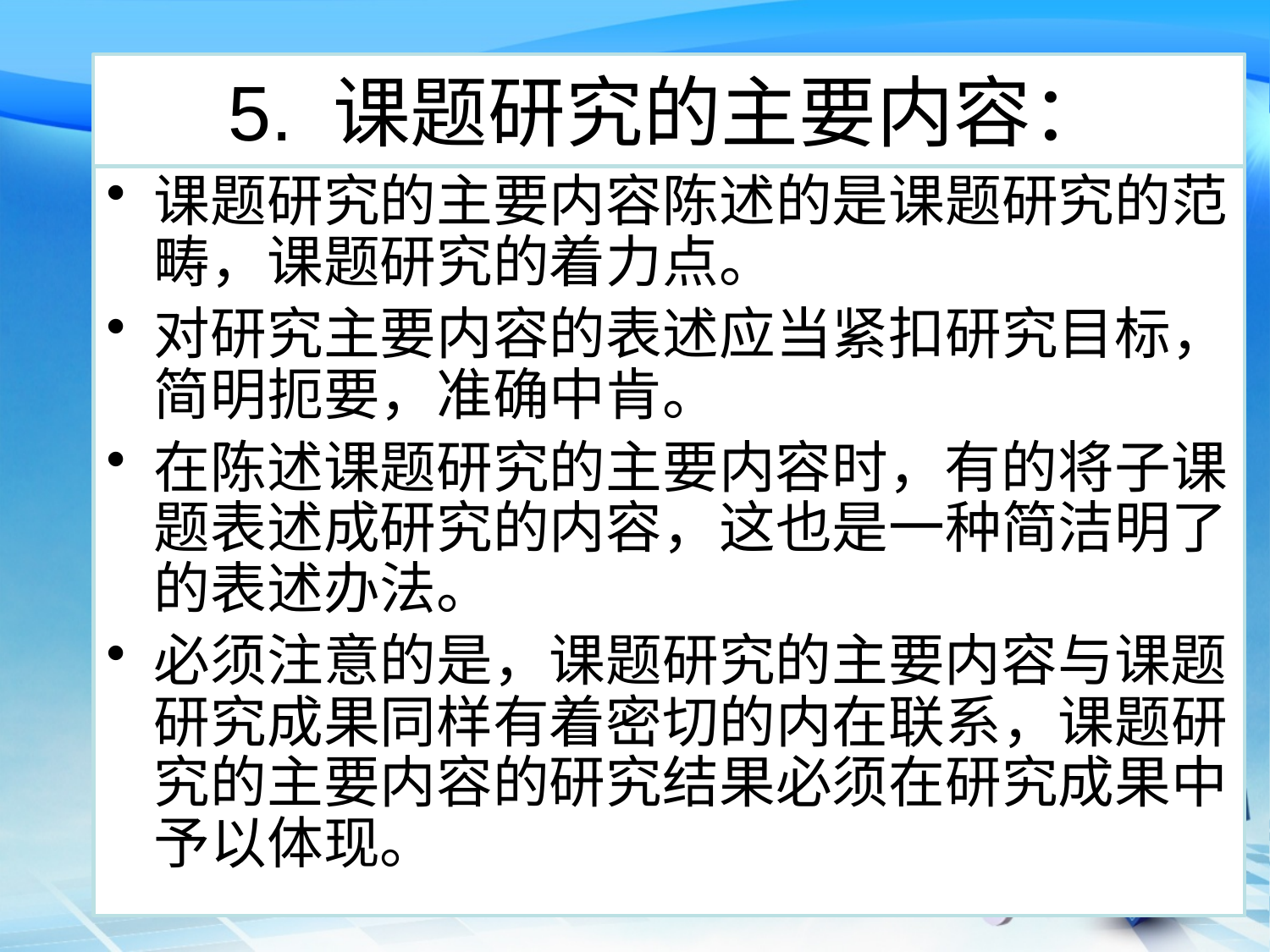

# 5. 课题研究的主要内容：
课题研究的主要内容陈述的是课题研究的范畴，课题研究的着力点。
对研究主要内容的表述应当紧扣研究目标，简明扼要，准确中肯。
在陈述课题研究的主要内容时，有的将子课题表述成研究的内容，这也是一种简洁明了的表述办法。
必须注意的是，课题研究的主要内容与课题研究成果同样有着密切的内在联系，课题研究的主要内容的研究结果必须在研究成果中予以体现。
31